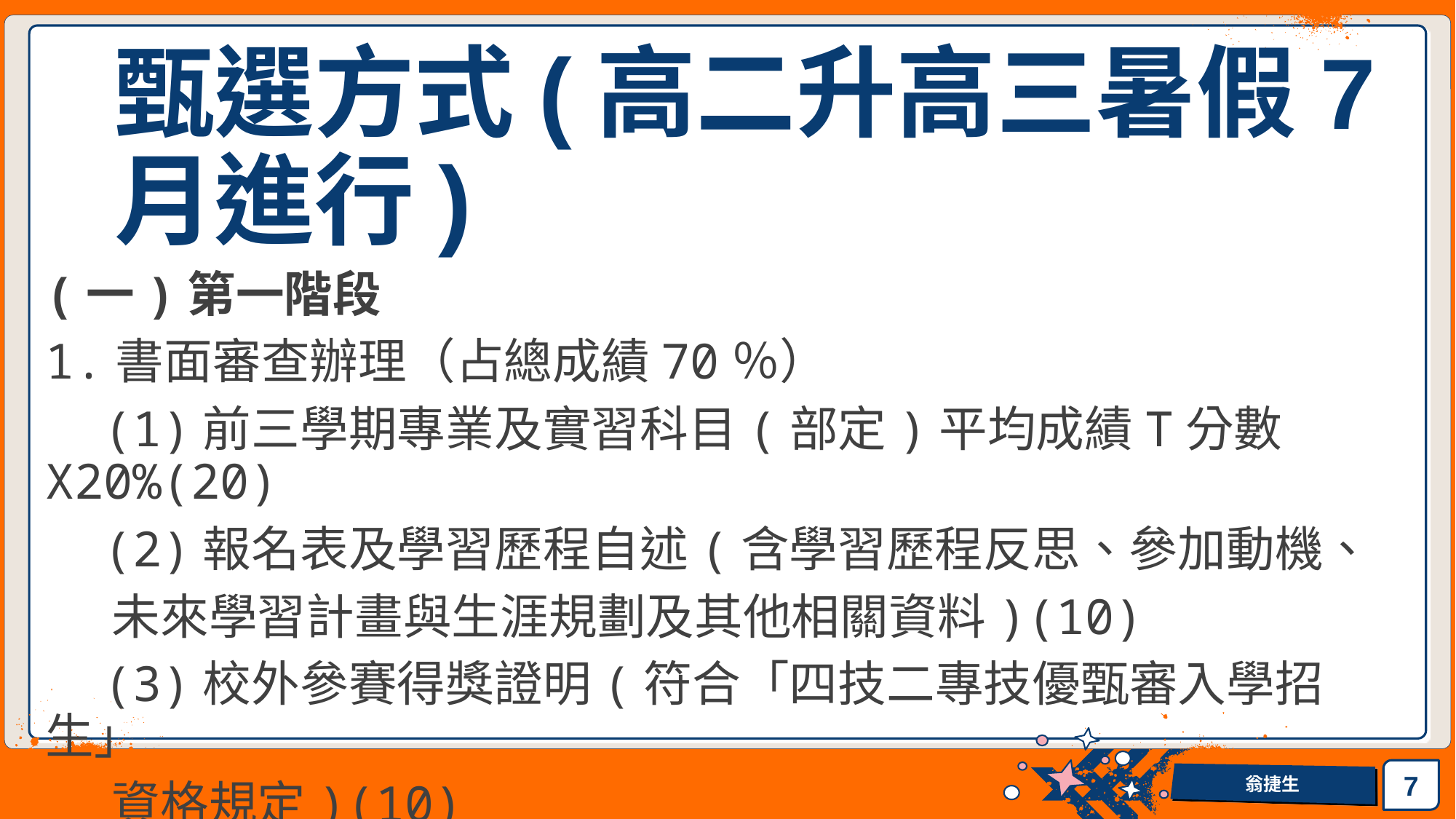

# 甄選方式(高二升高三暑假7月進行)
(一)第一階段
1.書面審查辦理（占總成績70％）
  (1)前三學期專業及實習科目(部定)平均成績T分數X20%(20)
  (2)報名表及學習歷程自述(含學習歷程反思、參加動機、
     未來學習計畫與生涯規劃及其他相關資料)(10)
  (3)校外參賽得獎證明(符合「四技二專技優甄審入學招生」
     資格規定)(10)

7